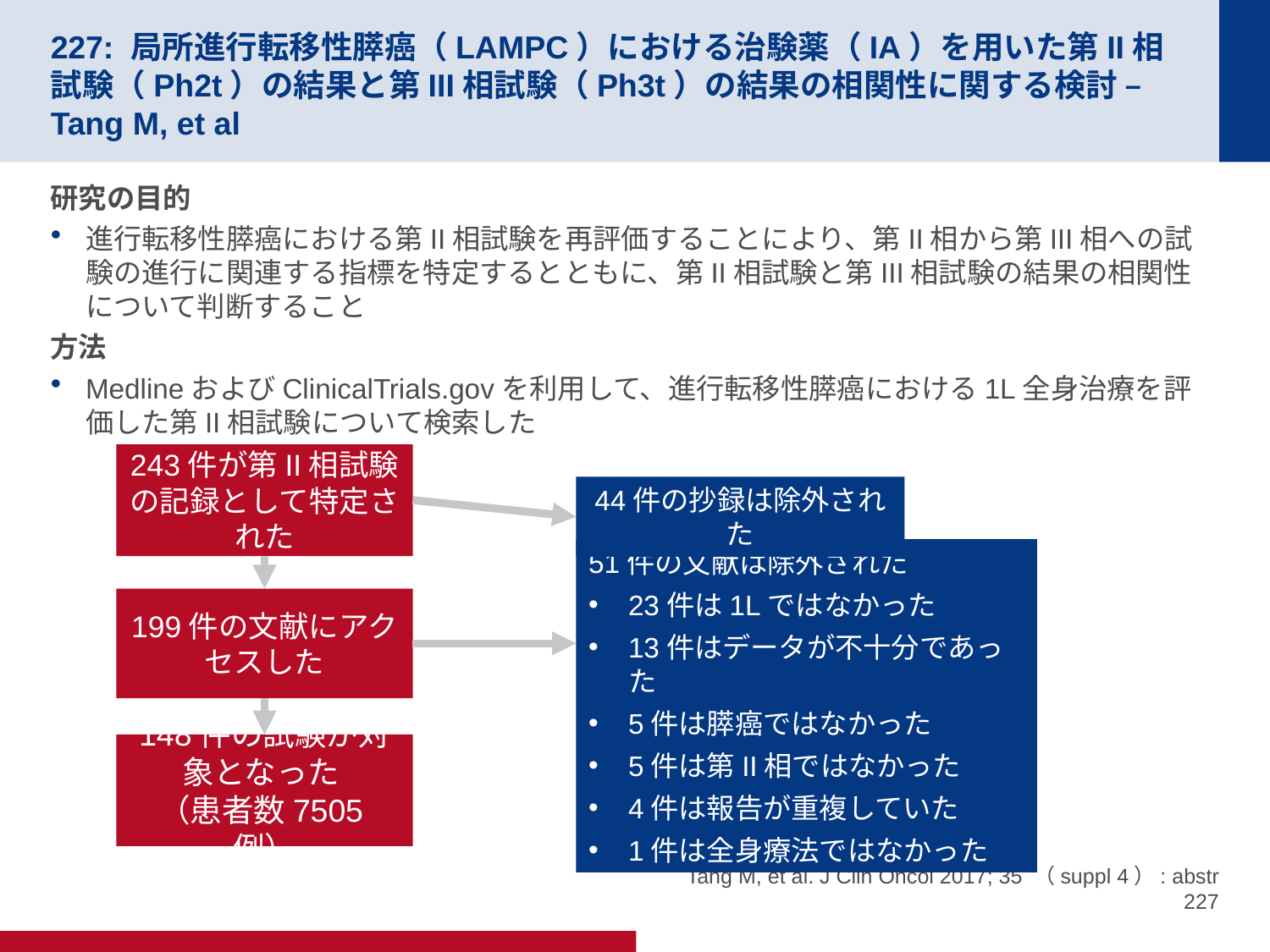

# 227: 局所進行転移性膵癌（LAMPC）における治験薬（IA）を用いた第II相試験（Ph2t）の結果と第III相試験（Ph3t）の結果の相関性に関する検討 – Tang M, et al
研究の目的
進行転移性膵癌における第II相試験を再評価することにより、第II相から第III相への試験の進行に関連する指標を特定するとともに、第II相試験と第III相試験の結果の相関性について判断すること
方法
MedlineおよびClinicalTrials.govを利用して、進行転移性膵癌における1L全身治療を評価した第II相試験について検索した
243件が第II相試験の記録として特定された
44件の抄録は除外された
51件の文献は除外された
23件は1Lではなかった
13件はデータが不十分であった
5件は膵癌ではなかった
5件は第II相ではなかった
4件は報告が重複していた
1件は全身療法ではなかった
199件の文献にアクセスした
148件の試験が対象となった
（患者数7505例）
Tang M, et al. J Clin Oncol 2017; 35 （suppl 4）: abstr 227